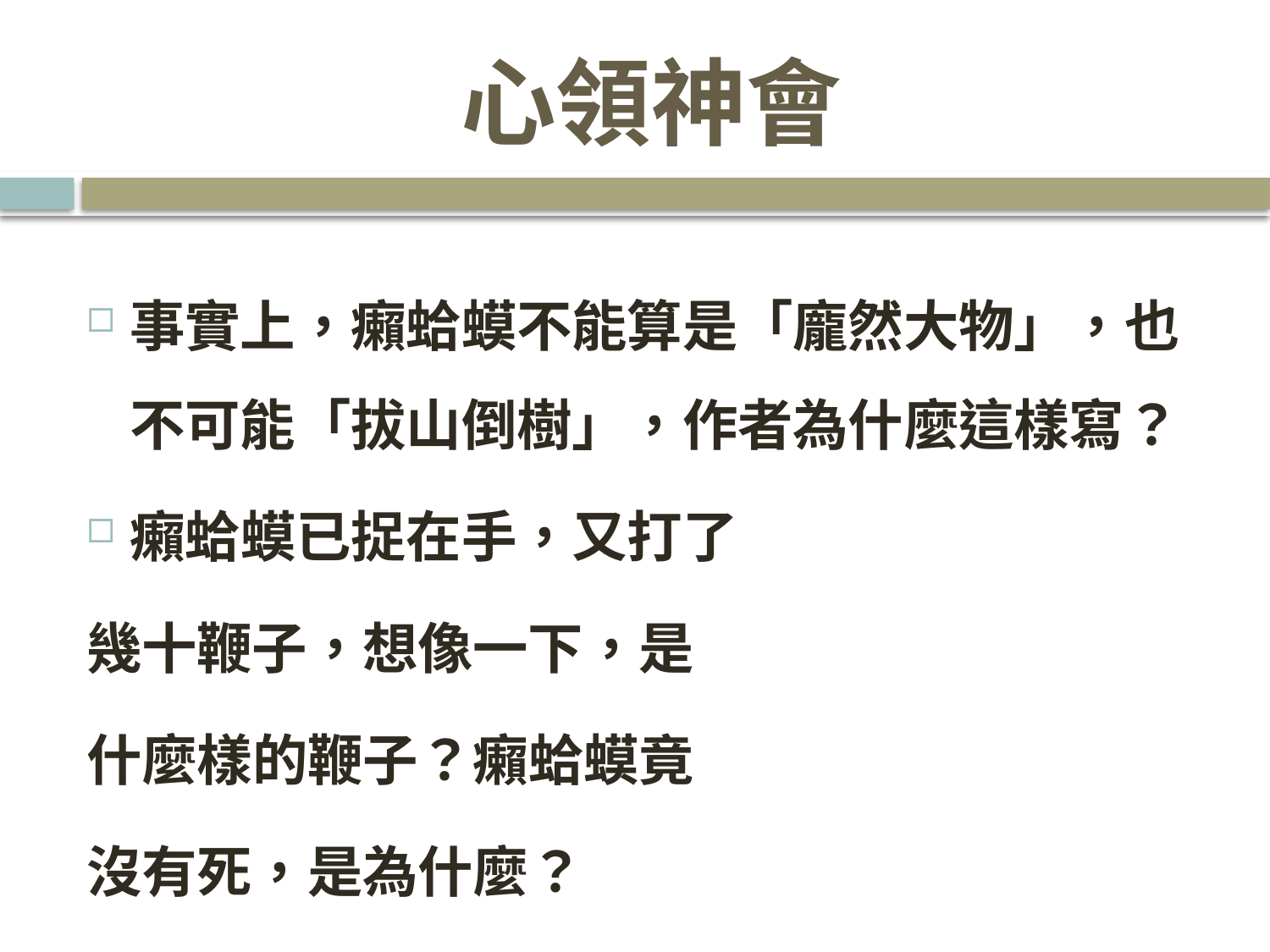

# 心領神會
事實上，癩蛤蟆不能算是「龐然大物」，也不可能「拔山倒樹」，作者為什麼這樣寫？
癩蛤蟆已捉在手，又打了
幾十鞭子，想像一下，是
什麼樣的鞭子？癩蛤蟆竟
沒有死，是為什麼？